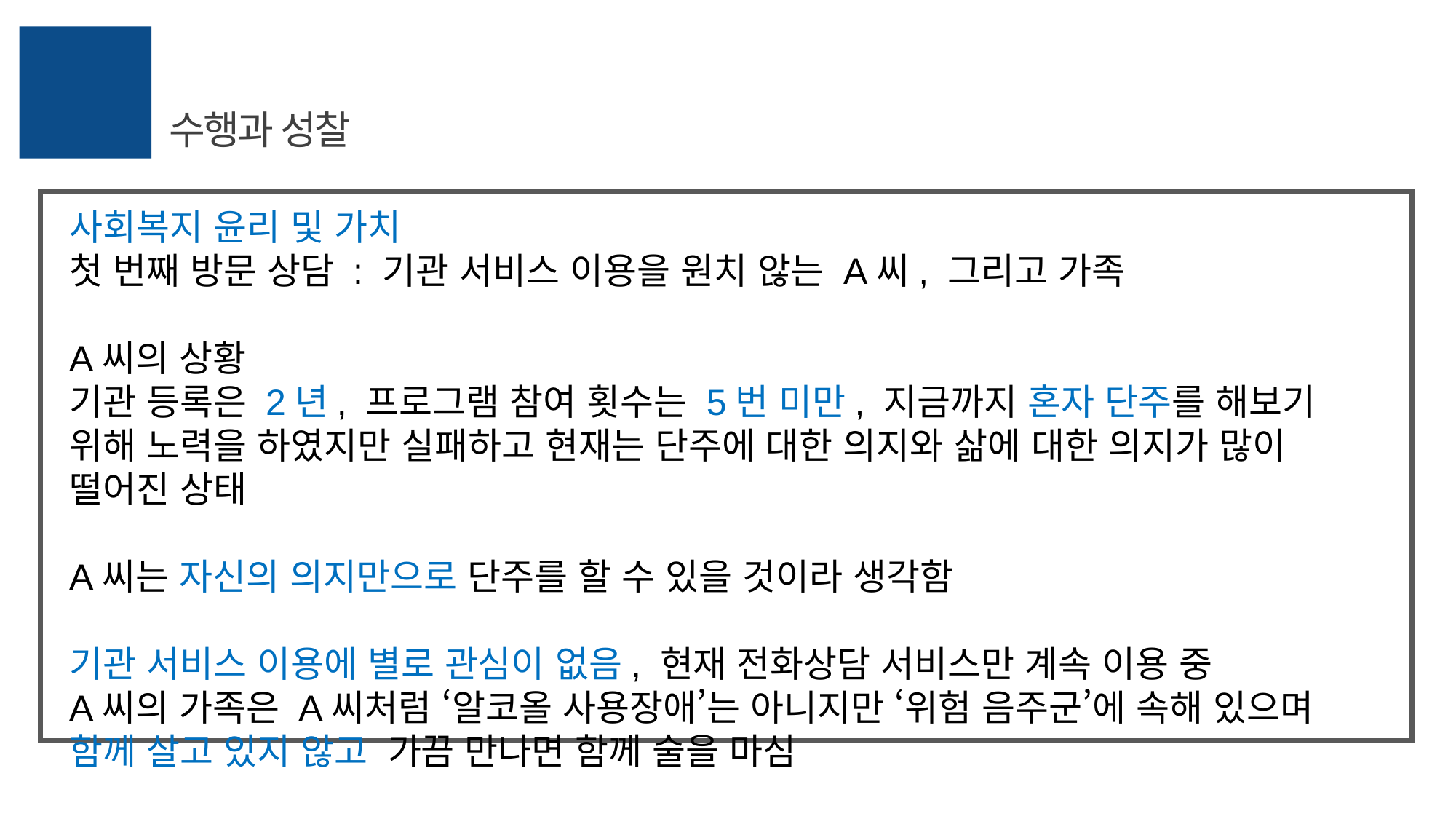

수행과 성찰

사회복지 윤리 및 가치
첫 번째 방문 상담 : 기관 서비스 이용을 원치 않는 A씨, 그리고 가족

A씨의 상황
기관 등록은 2년, 프로그램 참여 횟수는 5번 미만, 지금까지 혼자 단주를 해보기 위해 노력을 하였지만 실패하고 현재는 단주에 대한 의지와 삶에 대한 의지가 많이 떨어진 상태

A씨는 자신의 의지만으로 단주를 할 수 있을 것이라 생각함

기관 서비스 이용에 별로 관심이 없음, 현재 전화상담 서비스만 계속 이용 중
A씨의 가족은 A씨처럼 ‘알코올 사용장애’는 아니지만 ‘위험 음주군’에 속해 있으며
함께 살고 있지 않고  가끔 만나면 함께 술을 마심